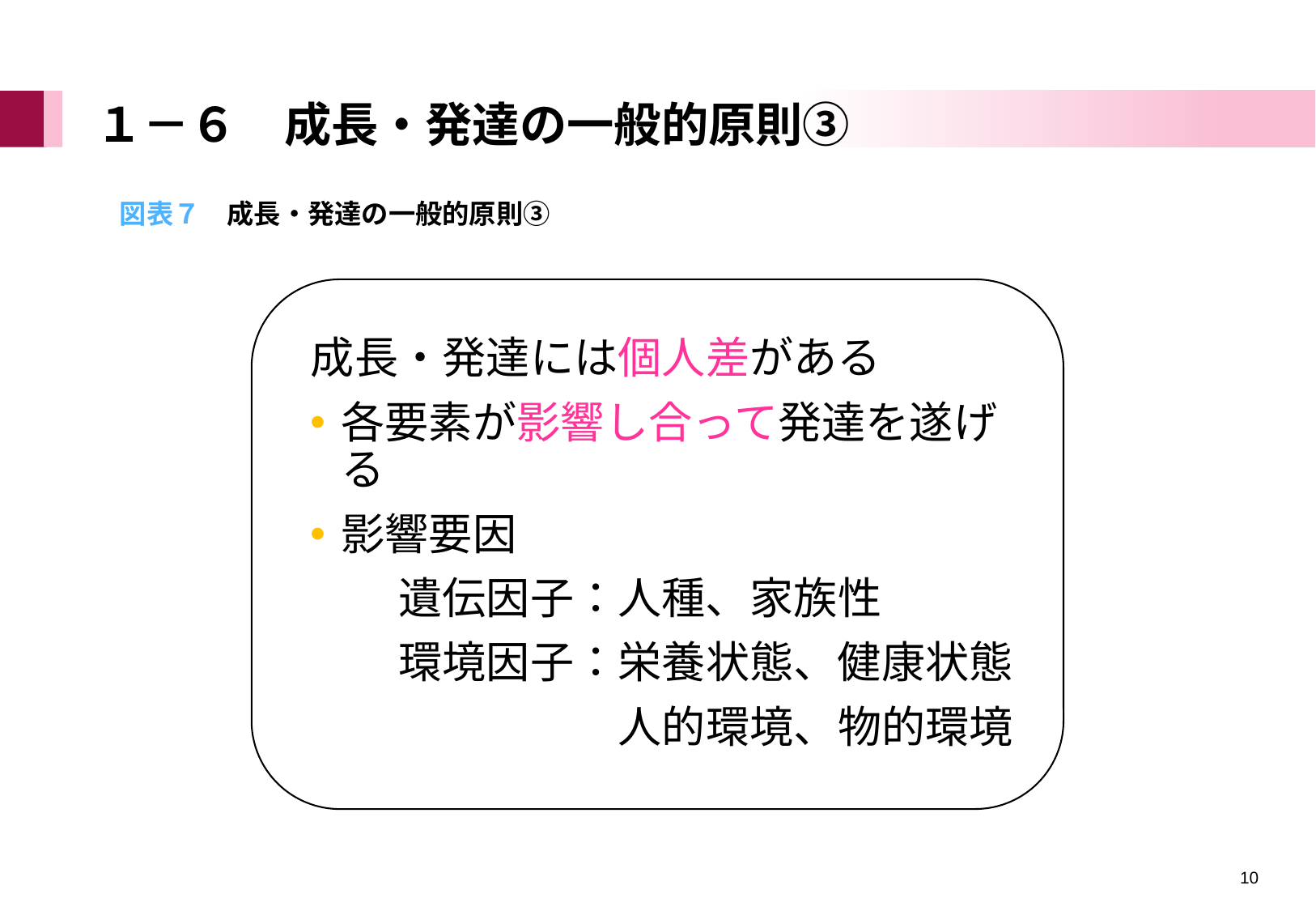

# １－６　成長・発達の一般的原則③
図表７　成長・発達の一般的原則③
成長・発達には個人差がある
各要素が影響し合って発達を遂げる
影響要因
　　遺伝因子：人種、家族性
　　環境因子：栄養状態、健康状態
　　　　　　　人的環境、物的環境
10